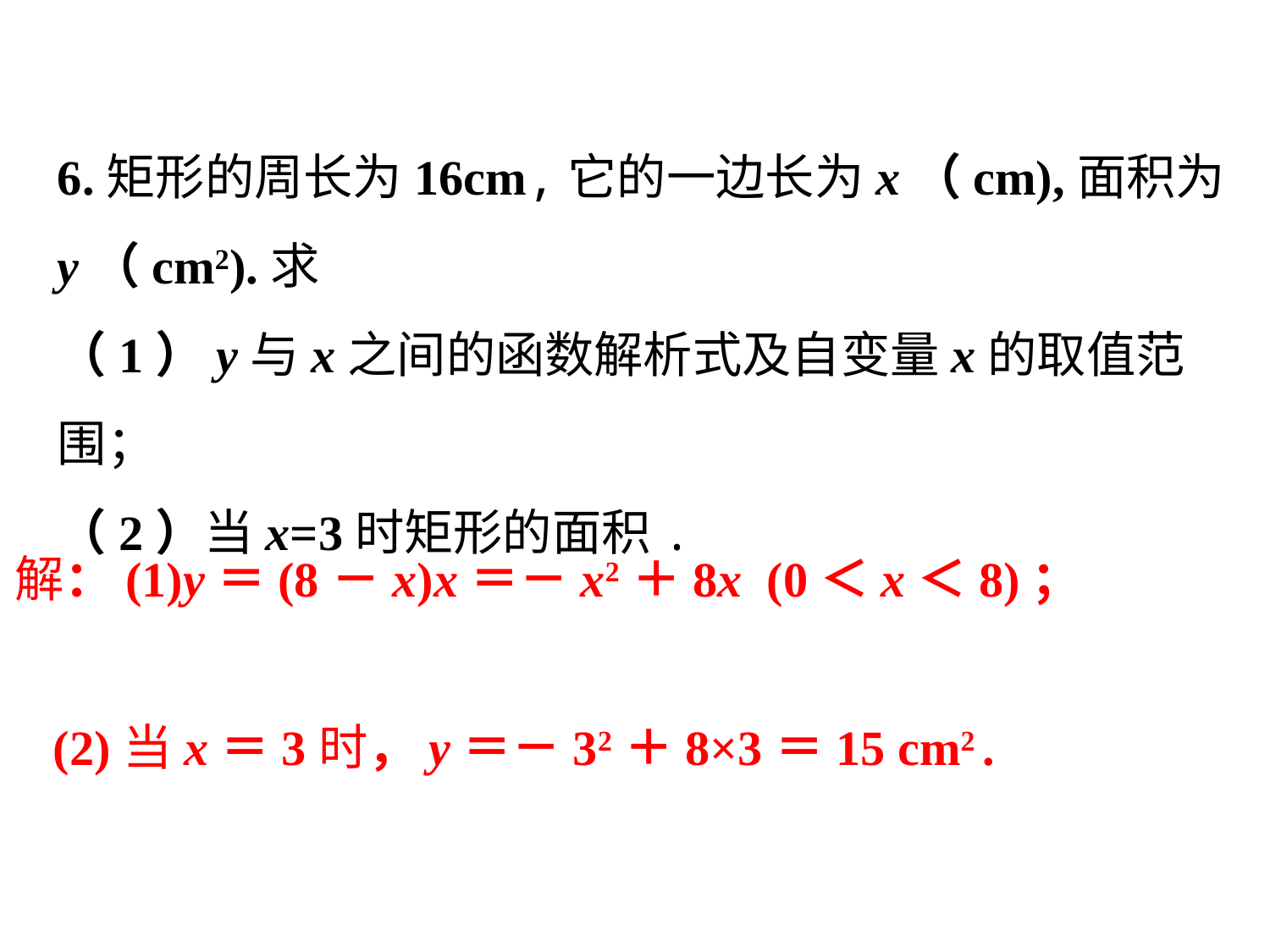

6.矩形的周长为16cm,它的一边长为x（cm),面积为y（cm2).求
（1）y与x之间的函数解析式及自变量x的取值范围；
（2）当x=3时矩形的面积.
解：(1)y＝(8－x)x＝－x2＋8x  (0＜x＜8)；

(2)当x＝3时，y＝－32＋8×3＝15 cm2 .